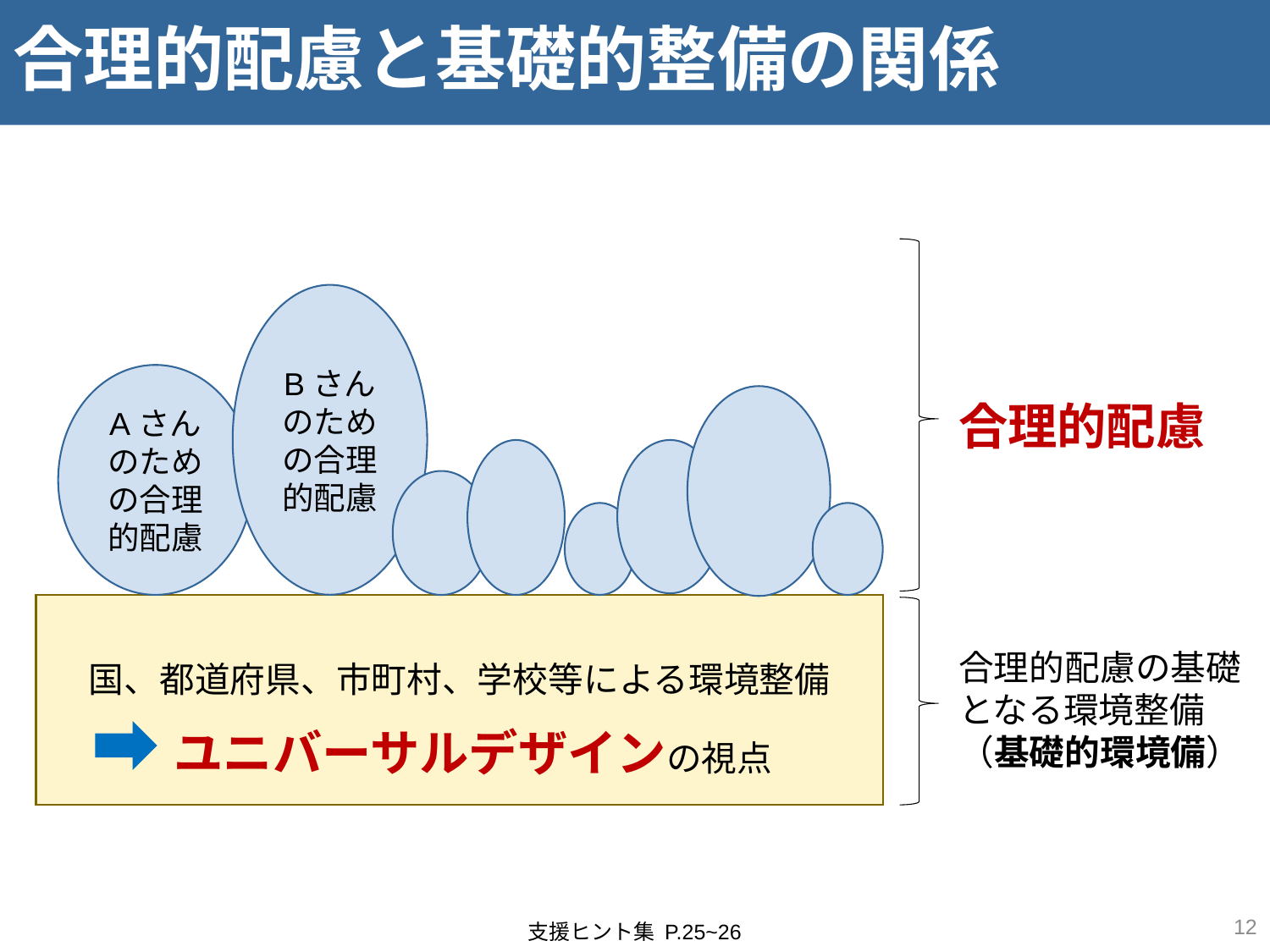

# 合理的配慮と基礎的整備の関係

Bさんのための合理的配慮
Aさんのための合理的配慮

合理的配慮

国、都道府県、市町村、学校等による環境整備

合理的配慮の基礎となる環境整備
（基礎的環境備）
ユニバーサルデザインの視点

12
支援ヒント集 P.25~26